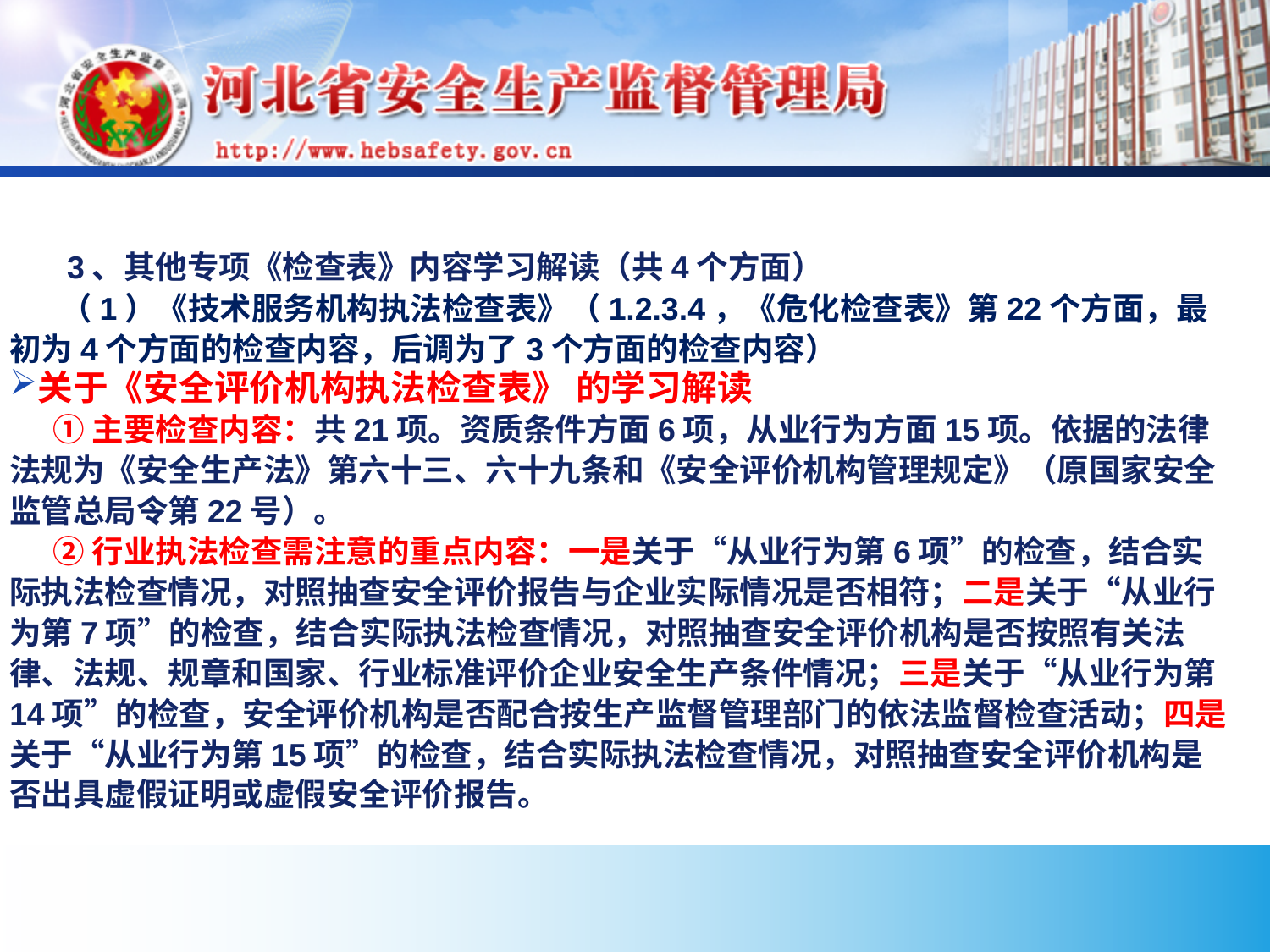

#
      3、其他专项《检查表》内容学习解读（共4个方面）
      （1）《技术服务机构执法检查表》（1.2.3.4，《危化检查表》第22个方面，最初为4个方面的检查内容，后调为了3个方面的检查内容）
关于《安全评价机构执法检查表》 的学习解读
      ①主要检查内容：共21项。资质条件方面6项，从业行为方面15项。依据的法律法规为《安全生产法》第六十三、六十九条和《安全评价机构管理规定》（原国家安全监管总局令第22号）。
      ②行业执法检查需注意的重点内容：一是关于“从业行为第6项”的检查，结合实际执法检查情况，对照抽查安全评价报告与企业实际情况是否相符；二是关于“从业行为第7项”的检查，结合实际执法检查情况，对照抽查安全评价机构是否按照有关法律、法规、规章和国家、行业标准评价企业安全生产条件情况；三是关于“从业行为第14项”的检查，安全评价机构是否配合按生产监督管理部门的依法监督检查活动；四是关于“从业行为第15项”的检查，结合实际执法检查情况，对照抽查安全评价机构是否出具虚假证明或虚假安全评价报告。